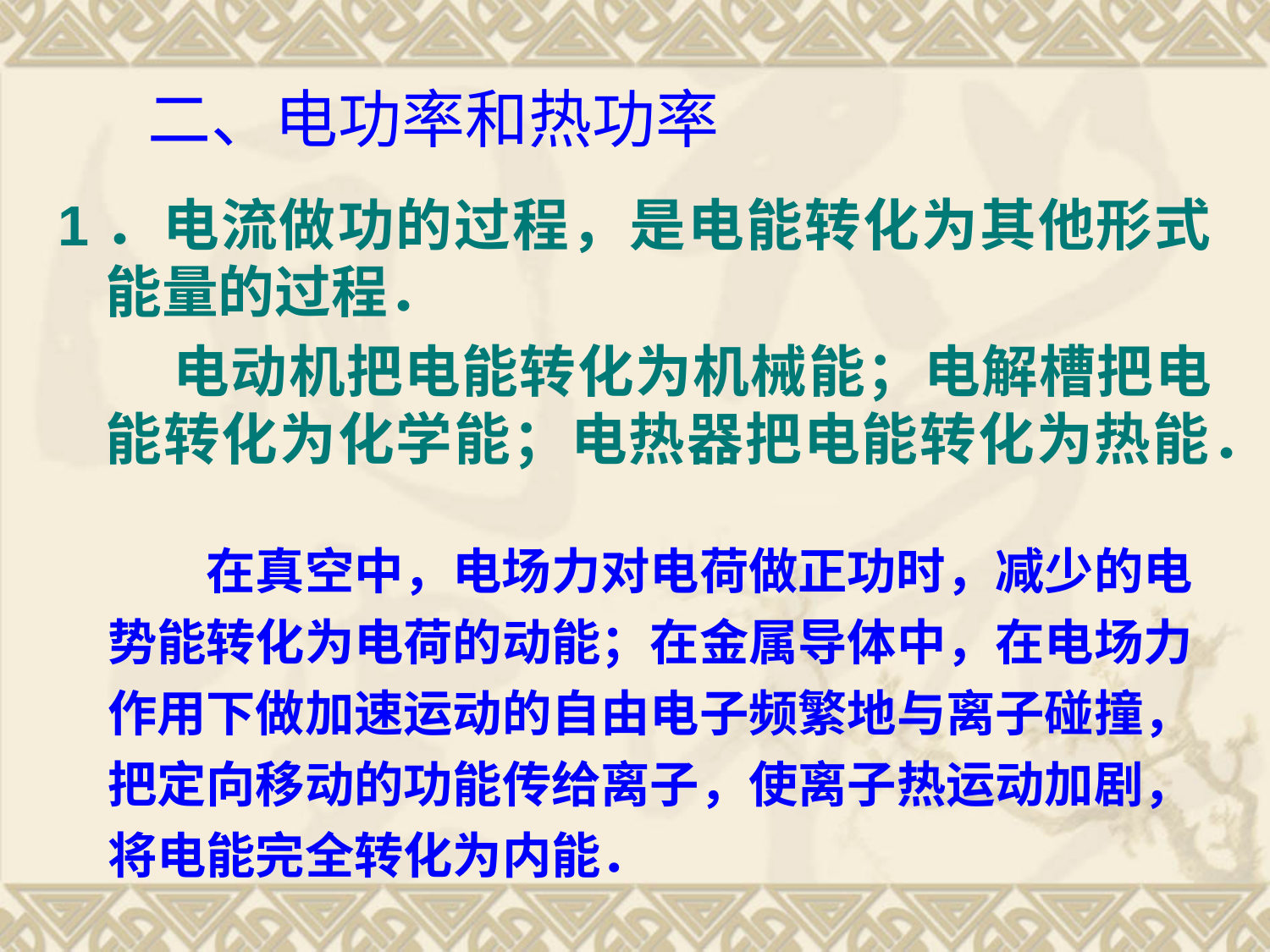

# 二、电功率和热功率
1．电流做功的过程，是电能转化为其他形式能量的过程．
　　电动机把电能转化为机械能；电解槽把电能转化为化学能；电热器把电能转化为热能．
　　在真空中，电场力对电荷做正功时，减少的电势能转化为电荷的动能；在金属导体中，在电场力作用下做加速运动的自由电子频繁地与离子碰撞，把定向移动的功能传给离子，使离子热运动加剧，将电能完全转化为内能．